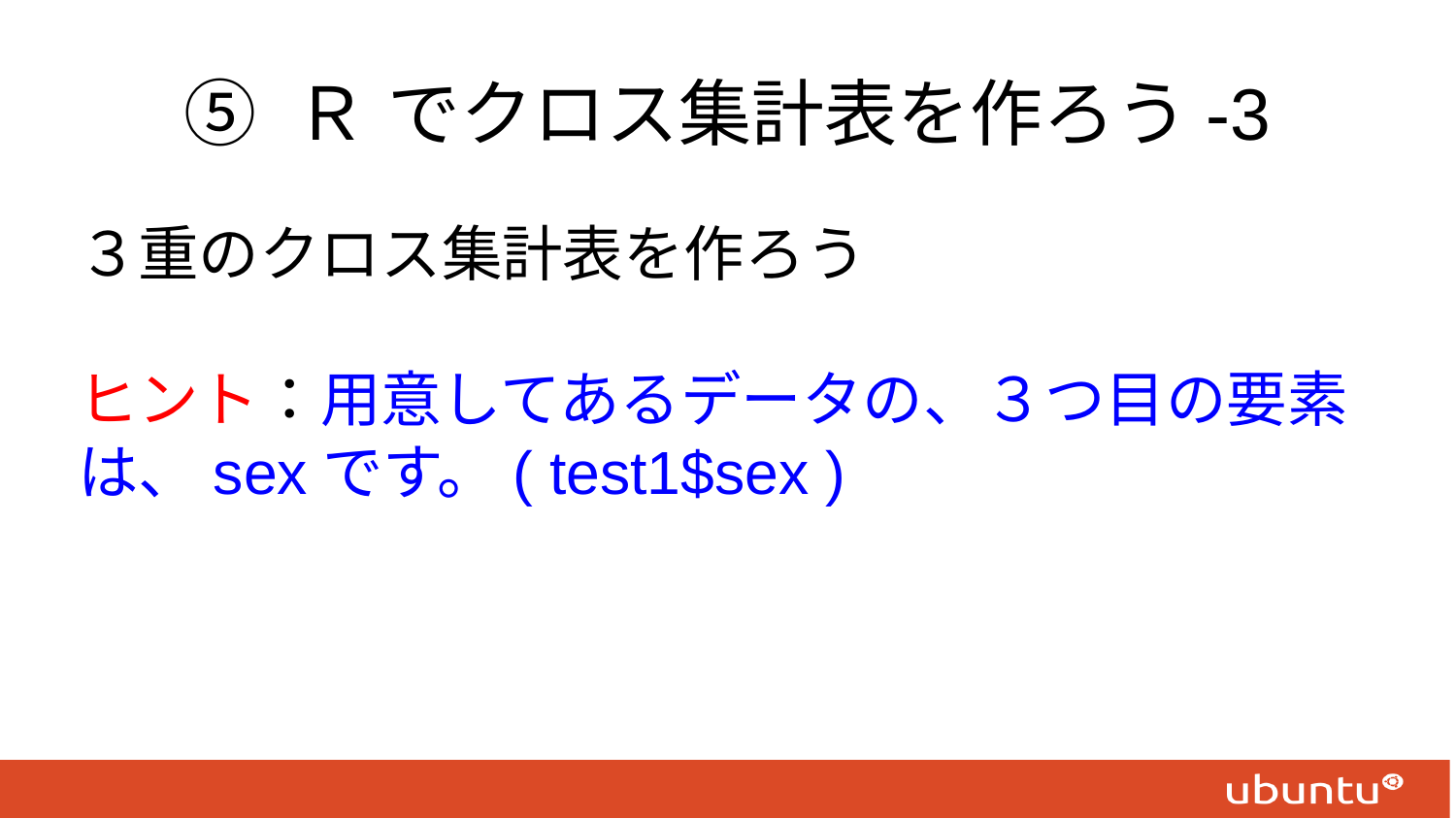

# ⑤ Ｒ でクロス集計表を作ろう-3
３重のクロス集計表を作ろう

ヒント：用意してあるデータの、３つ目の要素は、sexです。( test1$sex )